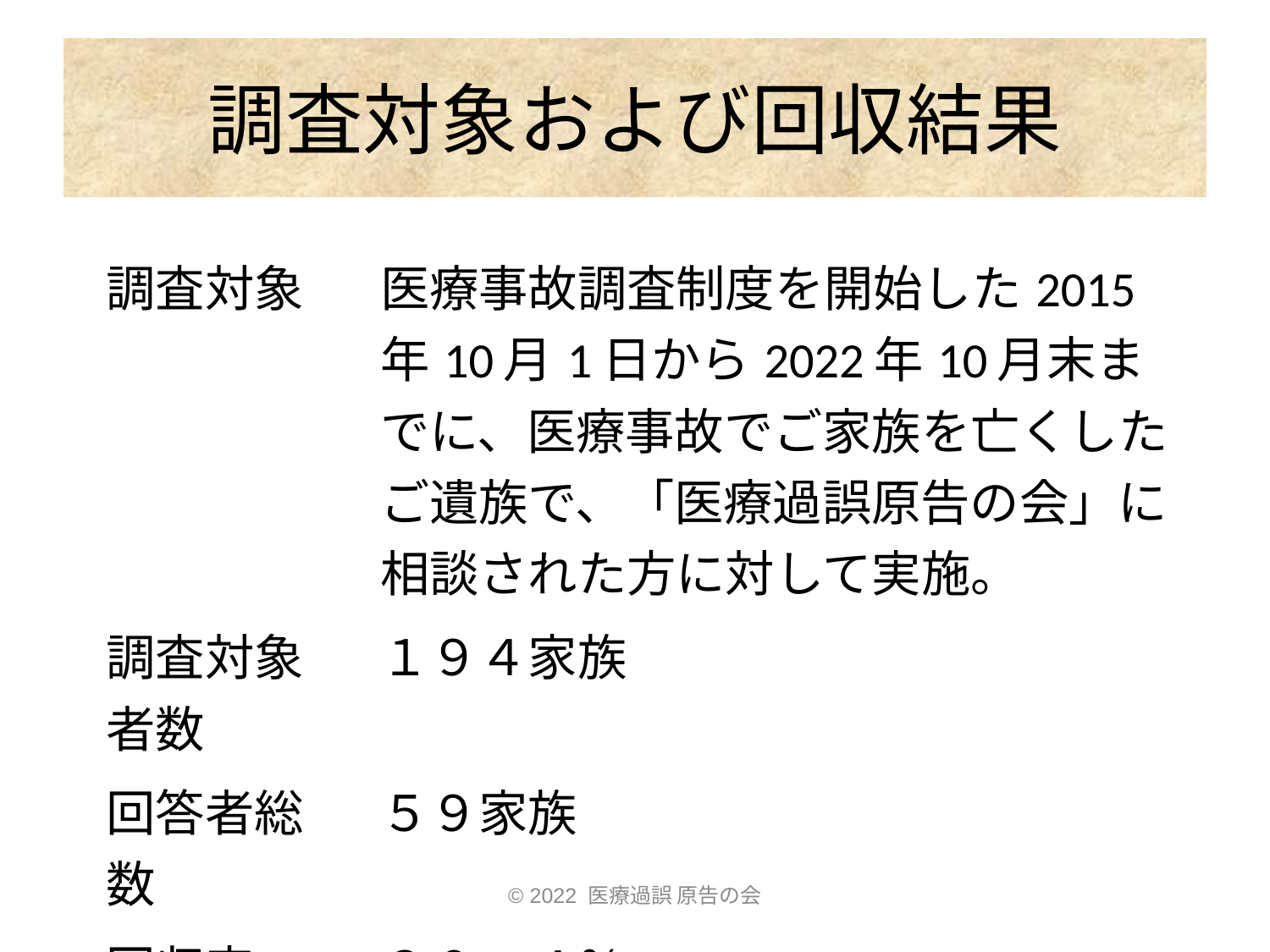

# 調査対象および回収結果
| 調査対象 |  | 医療事故調査制度を開始した2015年10月1日から2022年10月末までに、医療事故でご家族を亡くしたご遺族で、「医療過誤原告の会」に相談された方に対して実施。 |
| --- | --- | --- |
| 調査対象者数 |  | １９４家族 |
| 回答者総数 |  | ５９家族 |
| 回収率 |  | ３０．４％ |
© 2022 医療過誤 原告の会